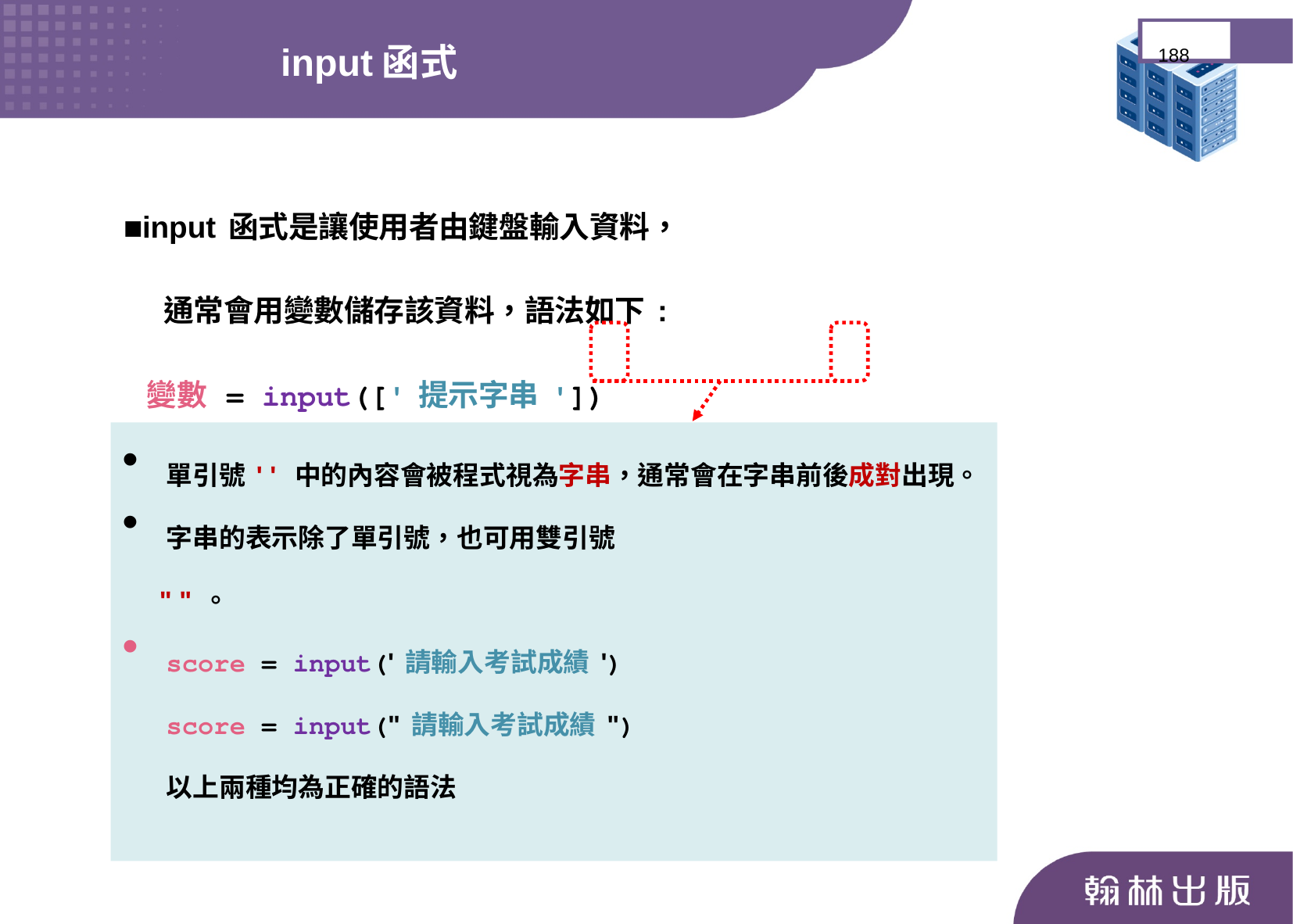

input函式
188
◼︎input函式是讓使用者由鍵盤輸入資料，
    通常會用變數儲存該資料，語法如下:
  變數 = input(['提示字串'])

單引號' ' 中的內容會被程式視為字串，通常會在字串前後成對出現。
字串的表示除了單引號，也可用雙引號
     " "。
score = input('請輸入考試成績')
score = input("請輸入考試成績")
以上兩種均為正確的語法

7